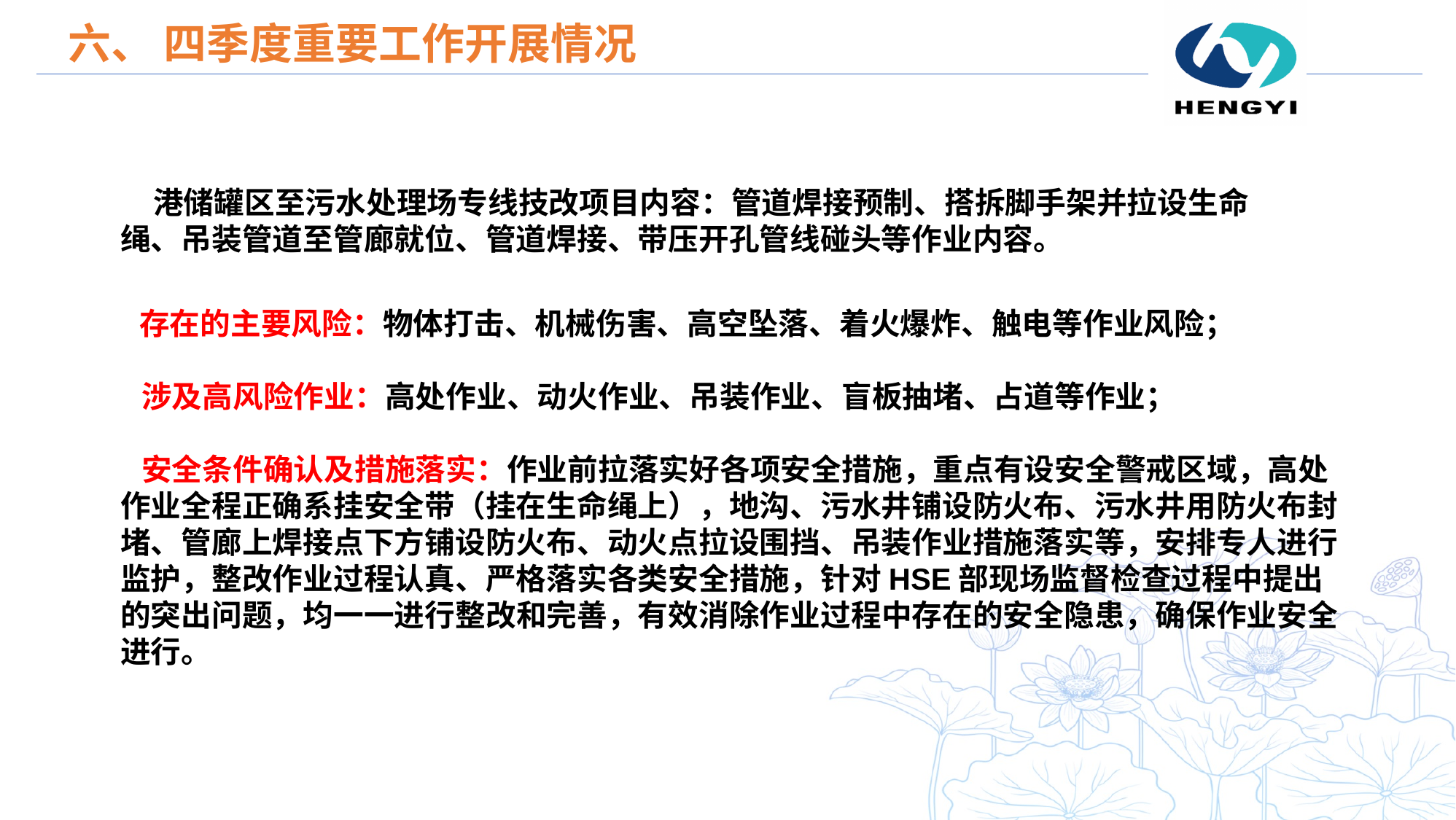

六、 四季度重要工作开展情况
    港储罐区至污水处理场专线技改项目内容：管道焊接预制、搭拆脚手架并拉设生命绳、吊装管道至管廊就位、管道焊接、带压开孔管线碰头等作业内容。
  存在的主要风险：物体打击、机械伤害、高空坠落、着火爆炸、触电等作业风险；

  涉及高风险作业：高处作业、动火作业、吊装作业、盲板抽堵、占道等作业；

  安全条件确认及措施落实：作业前拉落实好各项安全措施，重点有设安全警戒区域，高处作业全程正确系挂安全带（挂在生命绳上），地沟、污水井铺设防火布、污水井用防火布封堵、管廊上焊接点下方铺设防火布、动火点拉设围挡、吊装作业措施落实等，安排专人进行监护，整改作业过程认真、严格落实各类安全措施，针对HSE部现场监督检查过程中提出的突出问题，均一一进行整改和完善，有效消除作业过程中存在的安全隐患，确保作业安全进行。